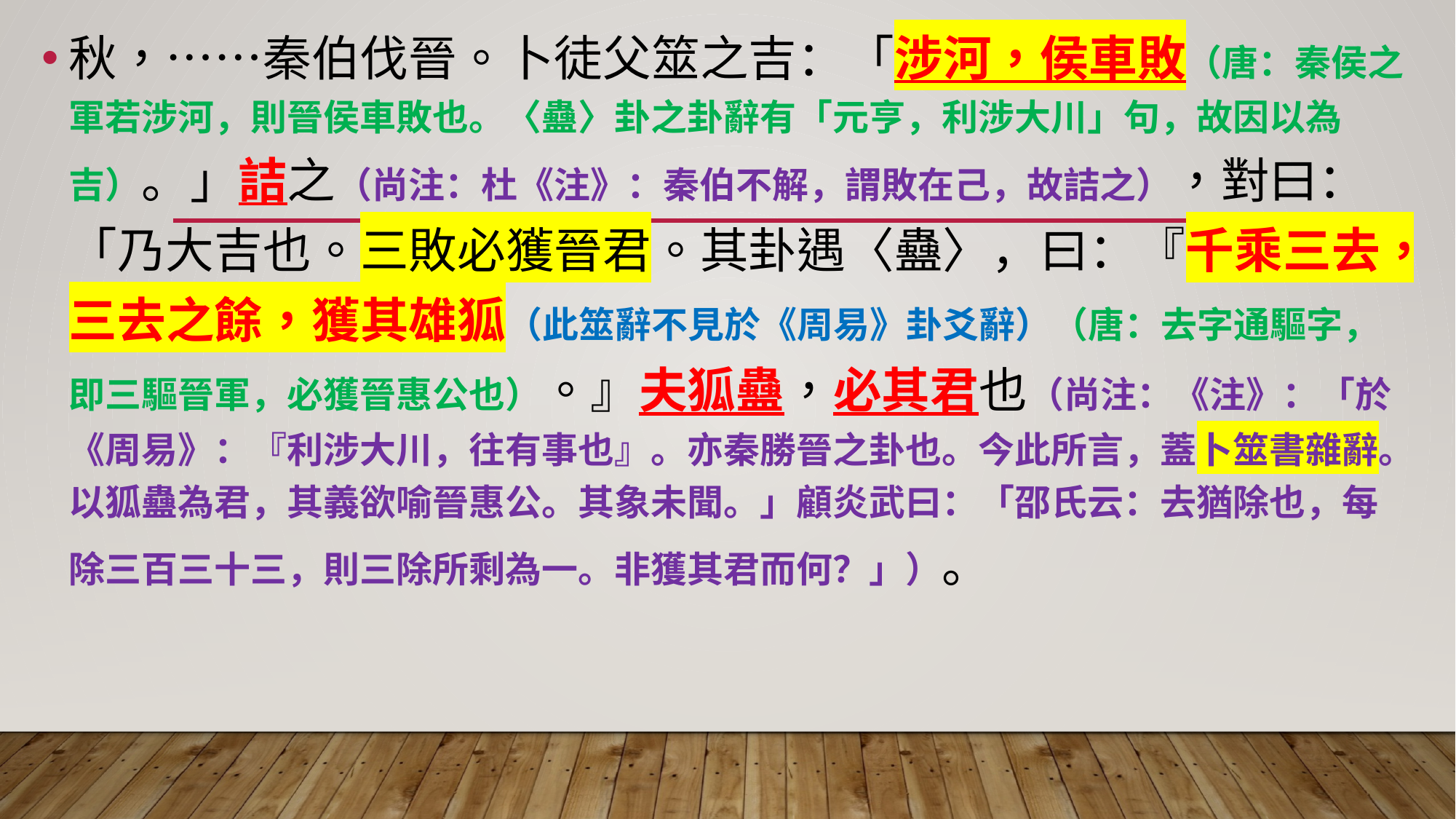

秋，……秦伯伐晉。卜徒父筮之吉：「涉河，侯車敗（唐：秦侯之軍若涉河，則晉侯車敗也。〈蠱〉卦之卦辭有「元亨，利涉大川」句，故因以為吉）。」詰之（尚注：杜《注》：秦伯不解，謂敗在己，故詰之），對曰：「乃大吉也。三敗必獲晉君。其卦遇〈蠱〉，曰：『千乘三去，三去之餘，獲其雄狐（此筮辭不見於《周易》卦爻辭）（唐：去字通驅字，即三驅晉軍，必獲晉惠公也）。』夫狐蠱，必其君也（尚注：《注》：「於《周易》：『利涉大川，往有事也』。亦秦勝晉之卦也。今此所言，蓋卜筮書雜辭。以狐蠱為君，其義欲喻晉惠公。其象未聞。」顧炎武曰：「邵氏云：去猶除也，每除三百三十三，則三除所剩為一。非獲其君而何？」）。